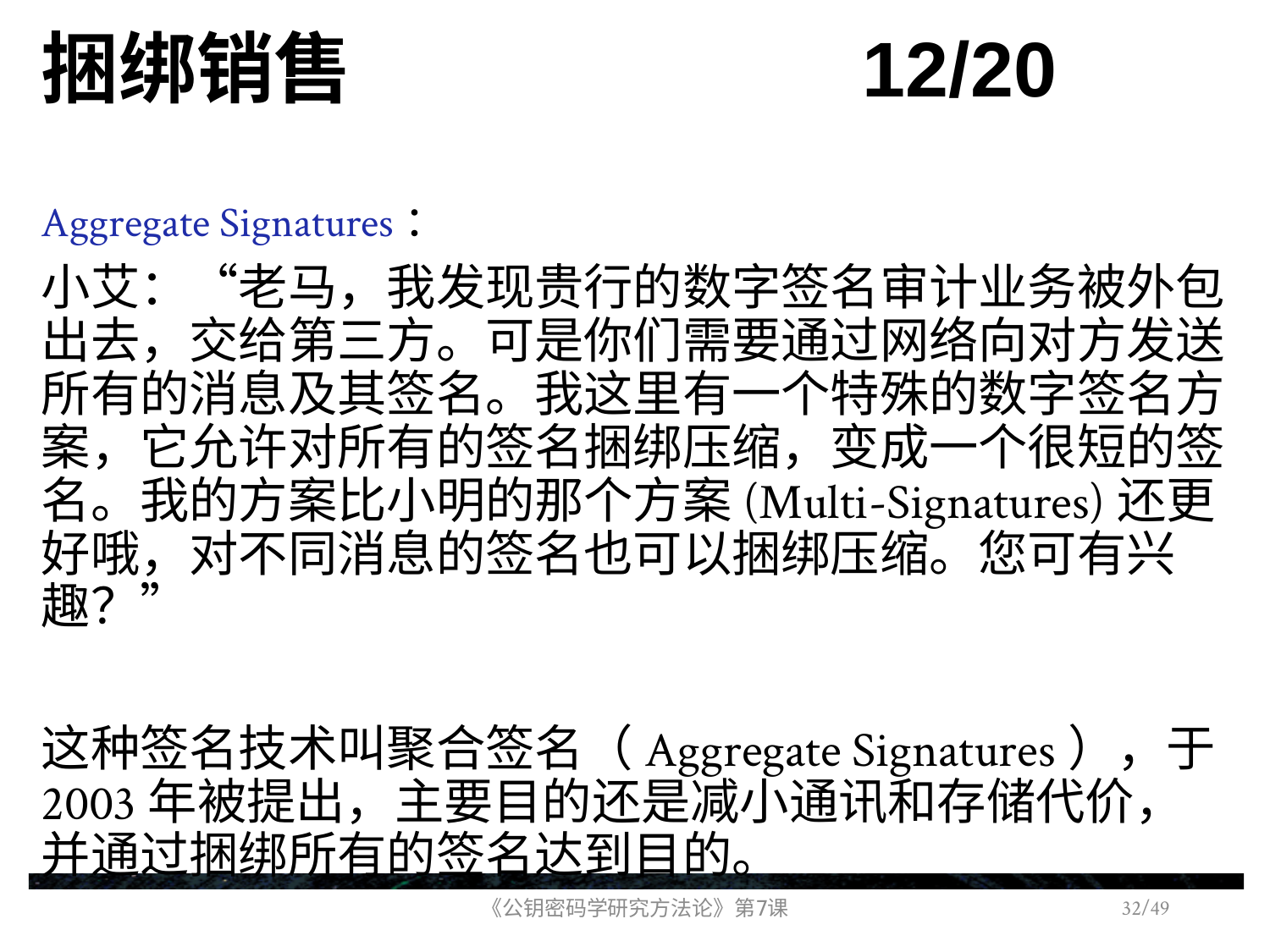

# 捆绑销售                            12/20
Aggregate Signatures：
小艾：“老马，我发现贵行的数字签名审计业务被外包出去，交给第三方。可是你们需要通过网络向对方发送所有的消息及其签名。我这里有一个特殊的数字签名方案，它允许对所有的签名捆绑压缩，变成一个很短的签名。我的方案比小明的那个方案(Multi-Signatures)还更好哦，对不同消息的签名也可以捆绑压缩。您可有兴趣？”

这种签名技术叫聚合签名（Aggregate Signatures），于2003年被提出，主要目的还是减小通讯和存储代价，并通过捆绑所有的签名达到目的。
《公钥密码学研究方法论》第7课
32/49